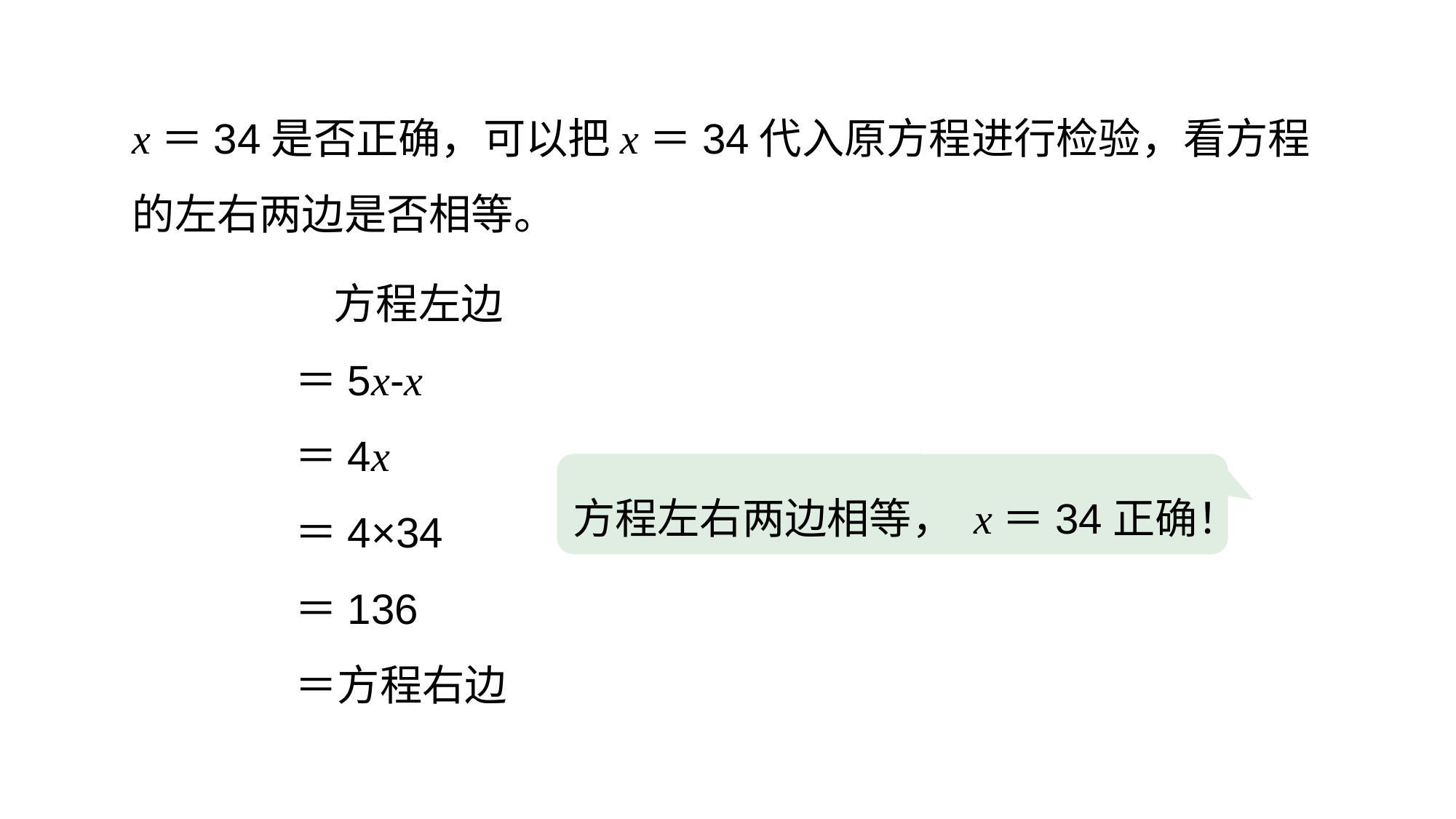

x＝34是否正确，可以把x＝34代入原方程进行检验，看方程的左右两边是否相等。
   方程左边
＝5x-x
＝4x
＝4×34
＝136
＝方程右边
方程左右两边相等， x＝34正确！